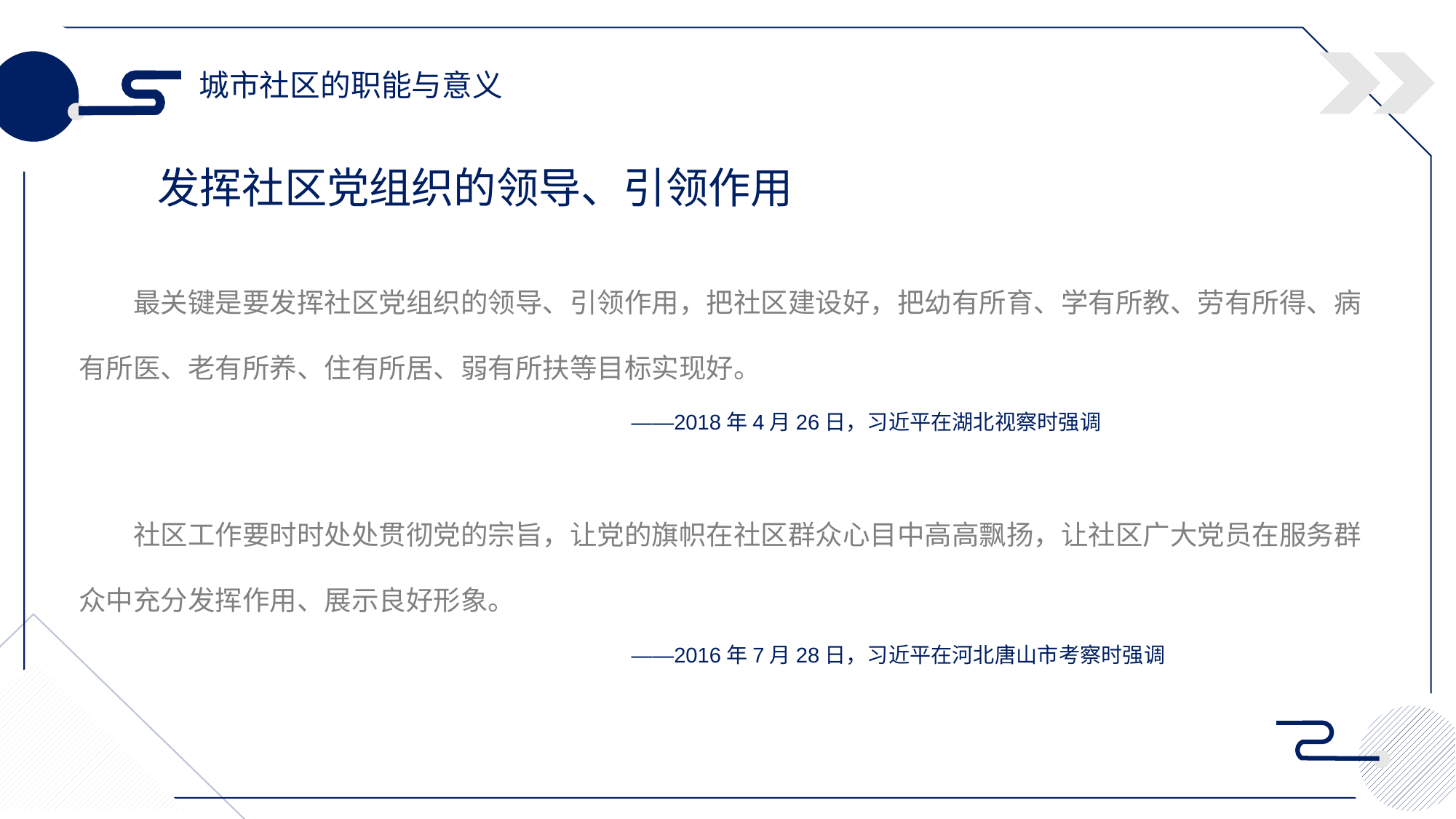

城市社区的职能与意义
发挥社区党组织的领导、引领作用
最关键是要发挥社区党组织的领导、引领作用，把社区建设好，把幼有所育、学有所教、劳有所得、病有所医、老有所养、住有所居、弱有所扶等目标实现好。
                                                                                     ——2018年4月26日，习近平在湖北视察时强调

社区工作要时时处处贯彻党的宗旨，让党的旗帜在社区群众心目中高高飘扬，让社区广大党员在服务群众中充分发挥作用、展示良好形象。
                                                                                     ——2016年7月28日，习近平在河北唐山市考察时强调